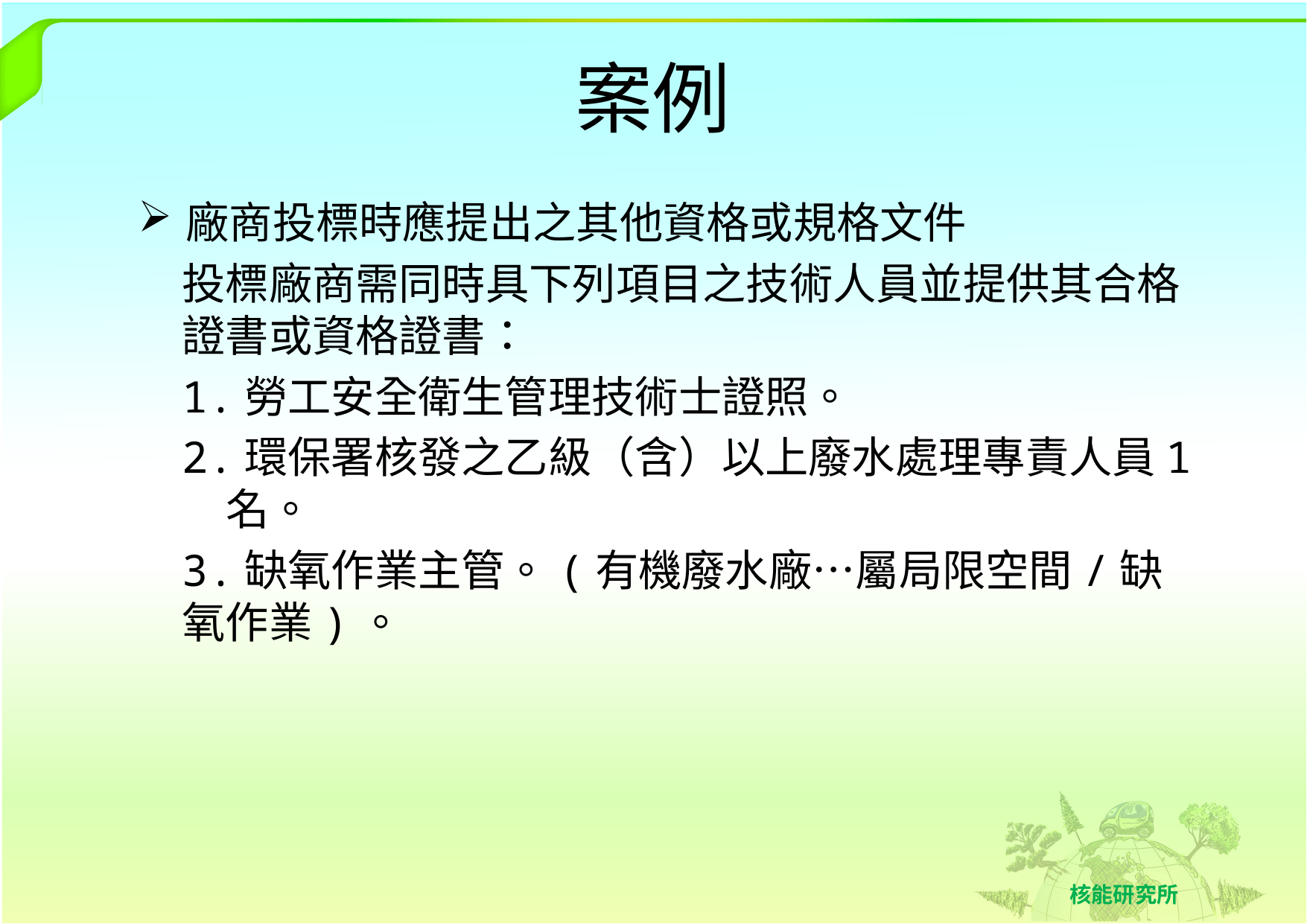

# 案例
廠商投標時應提出之其他資格或規格文件
投標廠商需同時具下列項目之技術人員並提供其合格證書或資格證書：
1.勞工安全衛生管理技術士證照。
2.環保署核發之乙級（含）以上廢水處理專責人員1名。
3.缺氧作業主管。(有機廢水廠…屬局限空間/缺氧作業)。